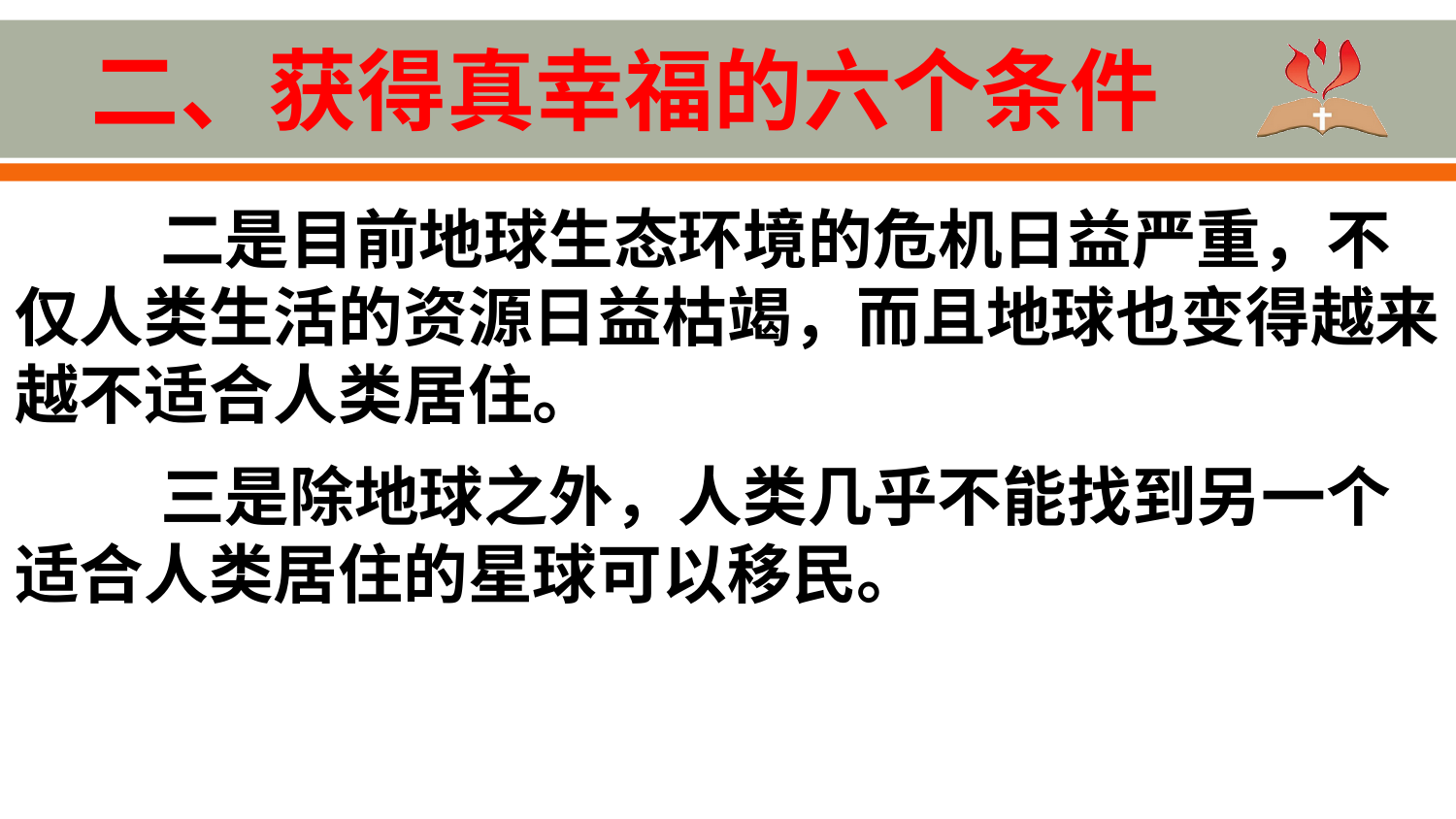

# 二、获得真幸福的六个条件
二是目前地球生态环境的危机日益严重，不仅人类生活的资源日益枯竭，而且地球也变得越来越不适合人类居住。
三是除地球之外，人类几乎不能找到另一个适合人类居住的星球可以移民。